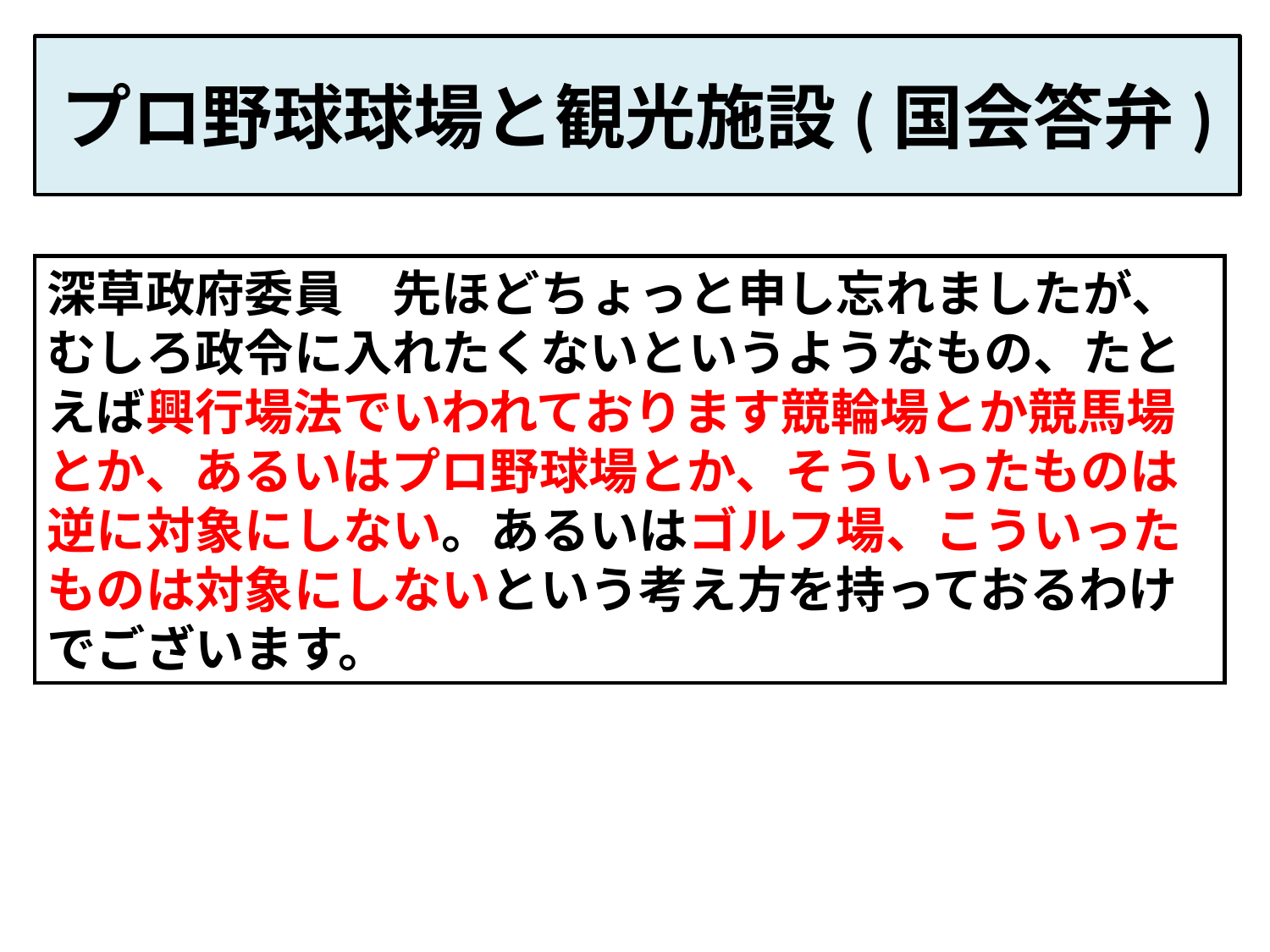

# プロ野球球場と観光施設(国会答弁)
深草政府委員　先ほどちょっと申し忘れましたが、むしろ政令に入れたくないというようなもの、たとえば興行場法でいわれております競輪場とか競馬場とか、あるいはプロ野球場とか、そういったものは逆に対象にしない。あるいはゴルフ場、こういったものは対象にしないという考え方を持っておるわけでございます。